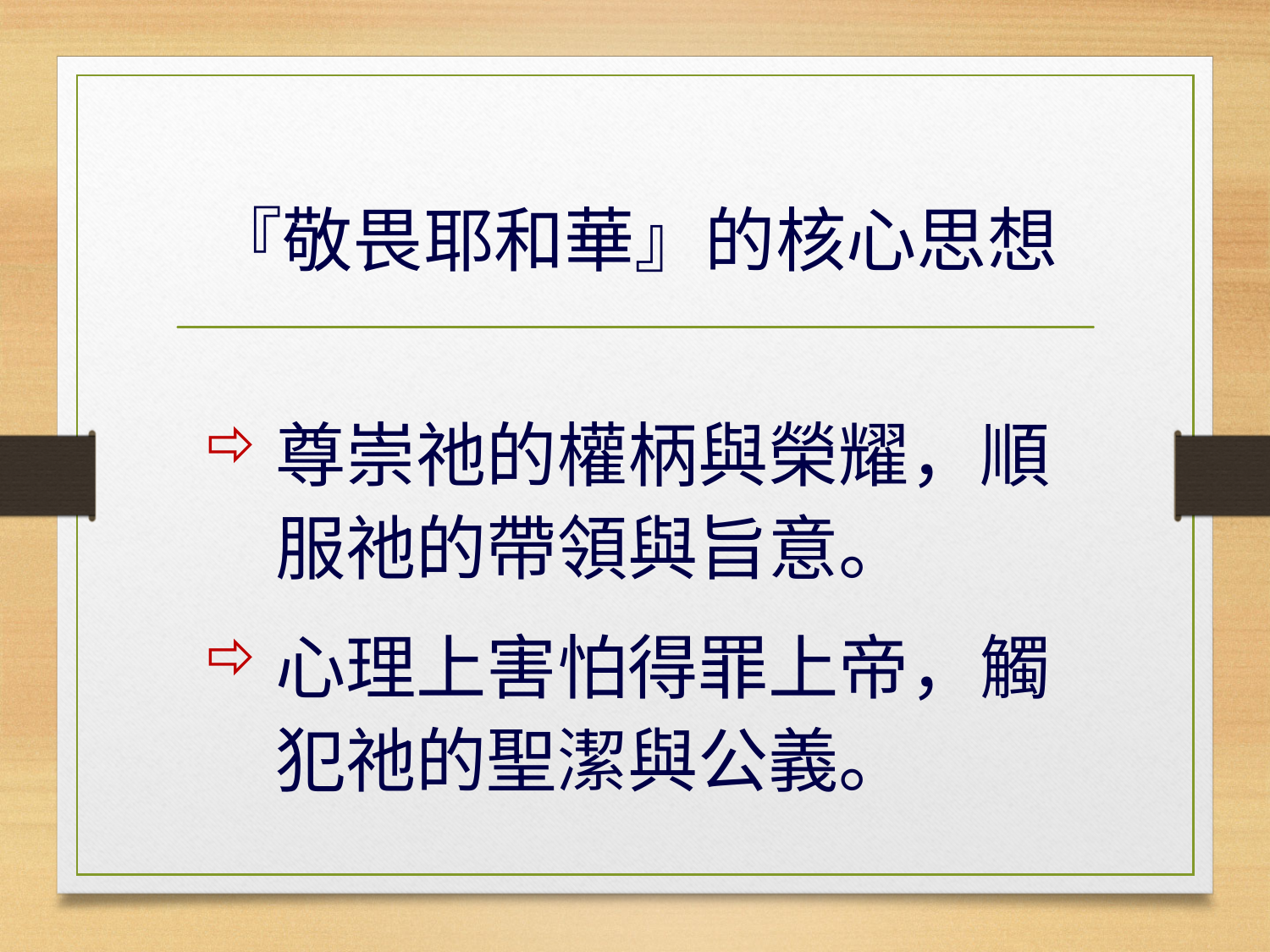

# 『敬畏耶和華』的核心思想
尊崇祂的權柄與榮耀，順服祂的帶領與旨意。
心理上害怕得罪上帝，觸犯祂的聖潔與公義。